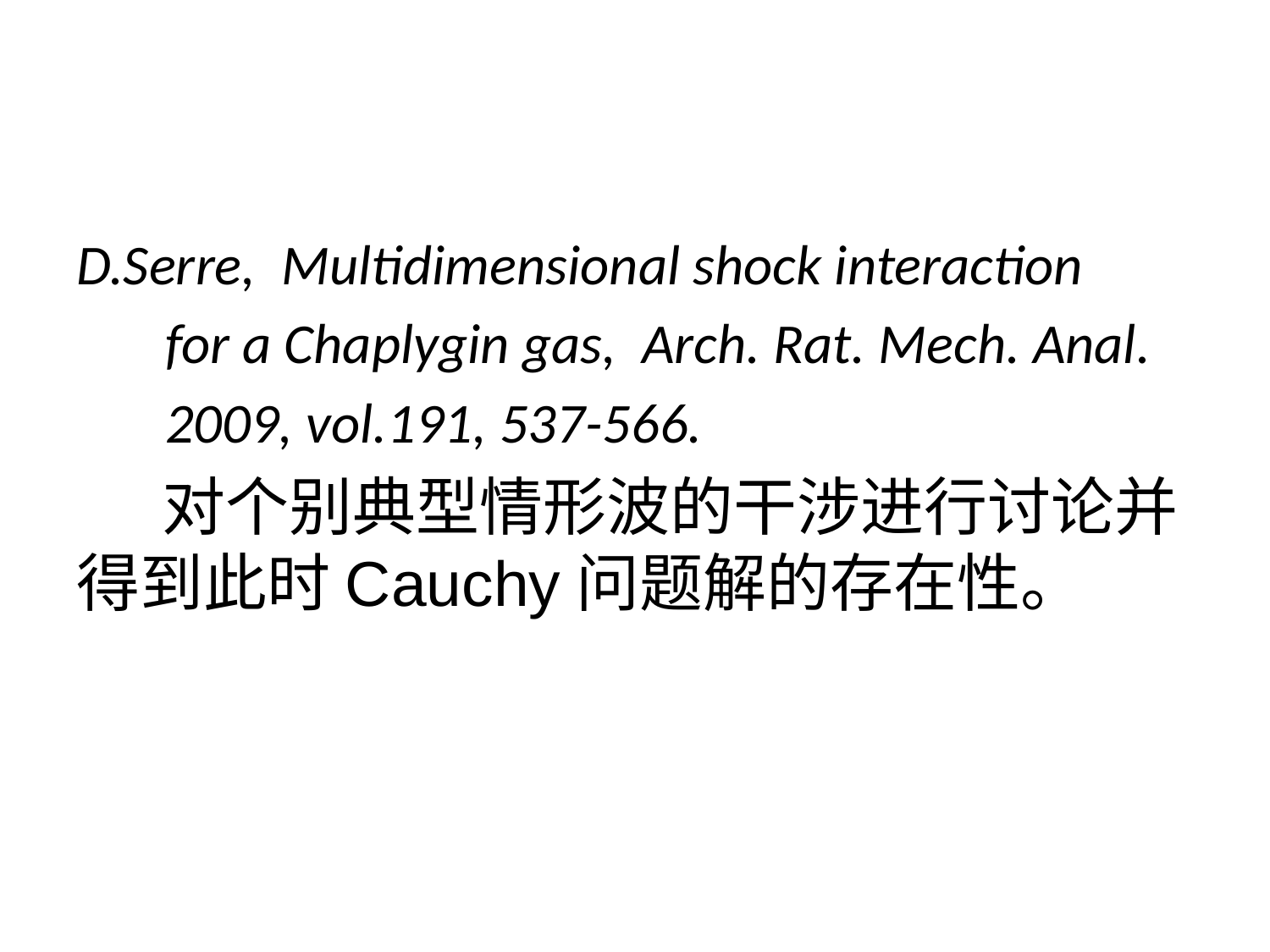

#
D.Serre,  Multidimensional shock interaction
       for a Chaplygin gas,  Arch. Rat. Mech. Anal.
       2009, vol.191, 537-566.
     对个别典型情形波的干涉进行讨论并得到此时Cauchy问题解的存在性。